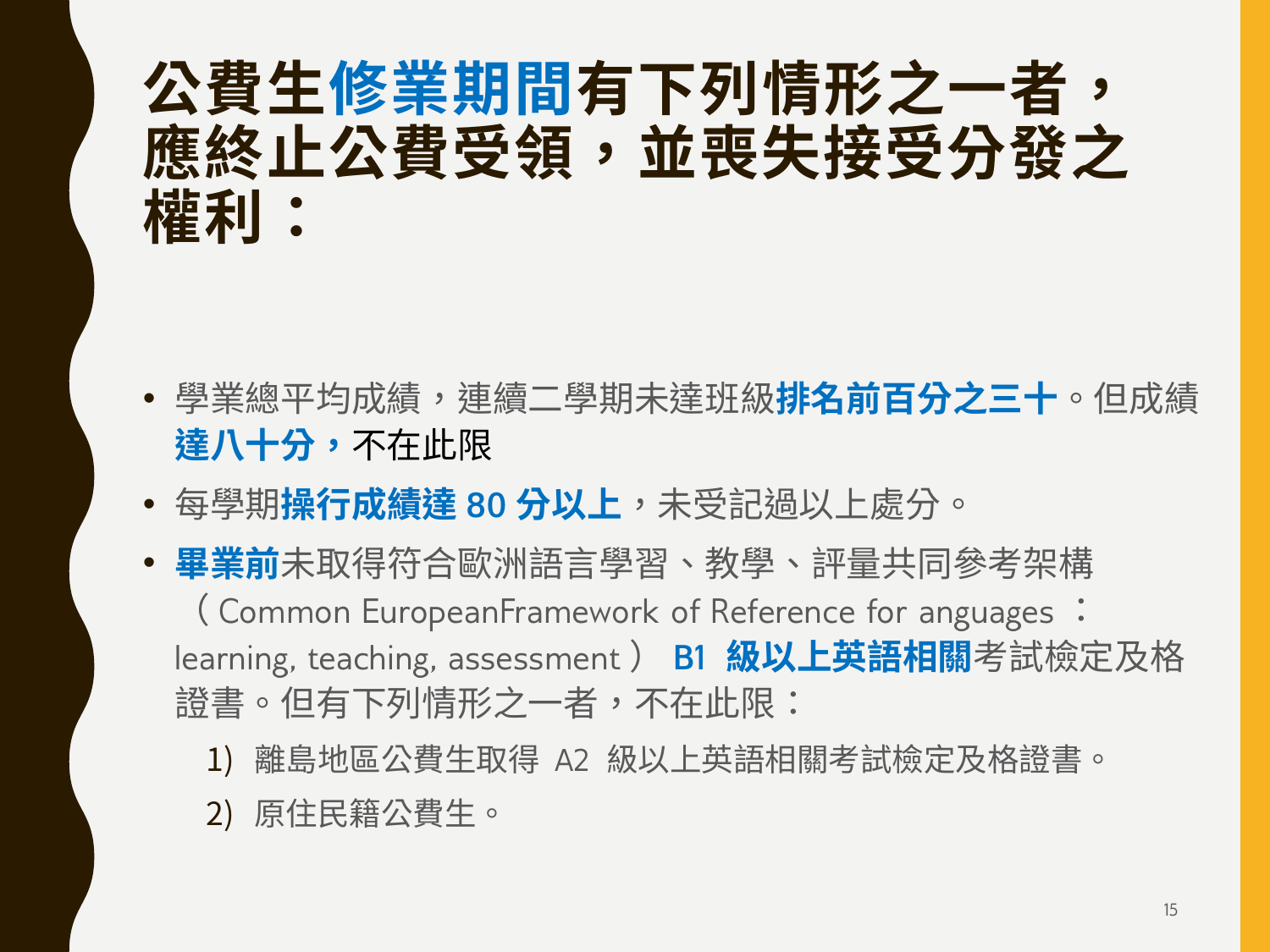

# 公費生修業期間有下列情形之一者，應終止公費受領，並喪失接受分發之權利：
學業總平均成績，連續二學期未達班級排名前百分之三十。但成績達八十分，不在此限
每學期操行成績達80分以上，未受記過以上處分。
畢業前未取得符合歐洲語言學習、教學、評量共同參考架構（Common EuropeanFramework of Reference for anguages：learning, teaching, assessment）B1 級以上英語相關考試檢定及格證書。但有下列情形之一者，不在此限：
離島地區公費生取得 A2 級以上英語相關考試檢定及格證書。
原住民籍公費生。

15